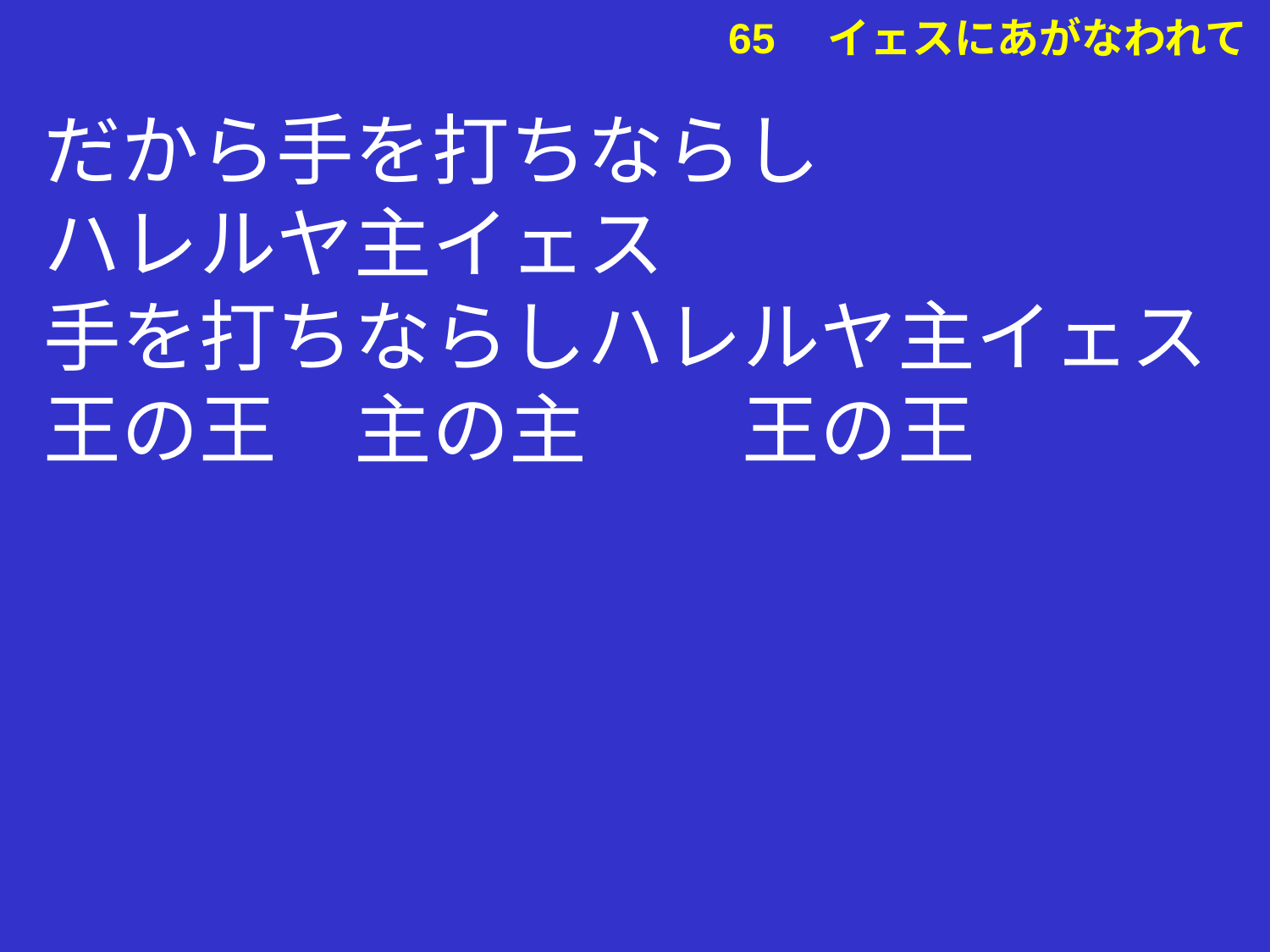

だから手を打ちならし
ハレルヤ主イェス
手を打ちならしハレルヤ主イェス
王の王　主の主　　王の王
# 65　イェスにあがなわれて